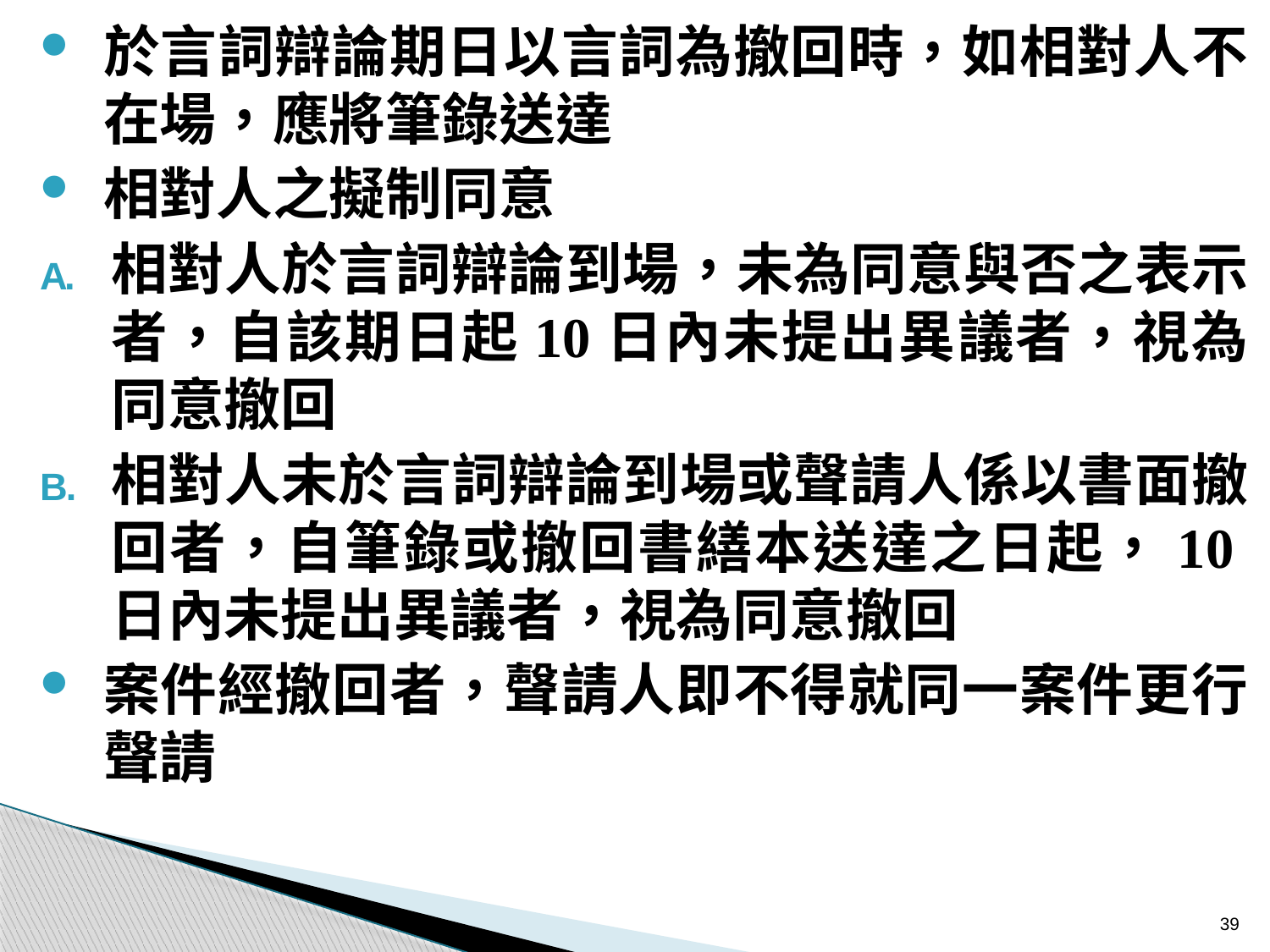

於言詞辯論期日以言詞為撤回時，如相對人不在場，應將筆錄送達
相對人之擬制同意
相對人於言詞辯論到場，未為同意與否之表示者，自該期日起10日內未提出異議者，視為同意撤回
相對人未於言詞辯論到場或聲請人係以書面撤回者，自筆錄或撤回書繕本送達之日起，10日內未提出異議者，視為同意撤回
案件經撤回者，聲請人即不得就同一案件更行聲請
39